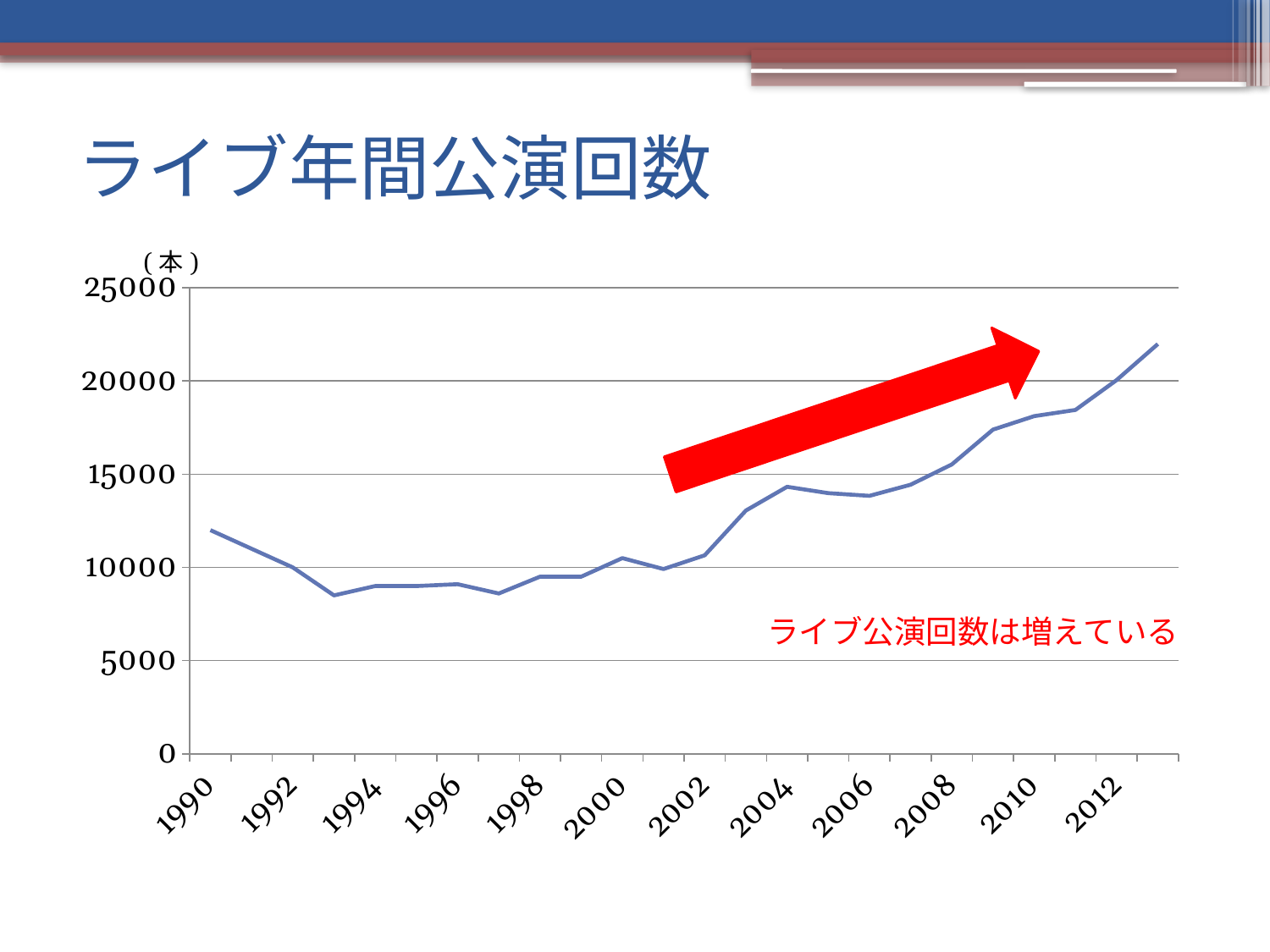

# ライブ年間公演回数
(本)

### Chart

| Category | 公演数 |
|---|---|
| 1990 | 12000.0 |
| 1991 | 11000.0 |
| 1992 | 10000.0 |
| 1993 | 8500.0 |
| 1994 | 9000.0 |
| 1995 | 9000.0 |
| 1996 | 9100.0 |
| 1997 | 8600.0 |
| 1998 | 9500.0 |
| 1999 | 9500.0 |
| 2000 | 10500.0 |
| 2001 | 9910.0 |
| 2002 | 10650.0 |
| 2003 | 13050.0 |
| 2004 | 14323.0 |
| 2005 | 13982.0 |
| 2006 | 13837.0 |
| 2007 | 14435.0 |
| 2008 | 15522.0 |
| 2009 | 17391.0 |
| 2010 | 18112.0 |
| 2011 | 18442.0 |
| 2012 | 20044.0 |
| 2013 | 21978.0 |
ライブ公演回数は増えている